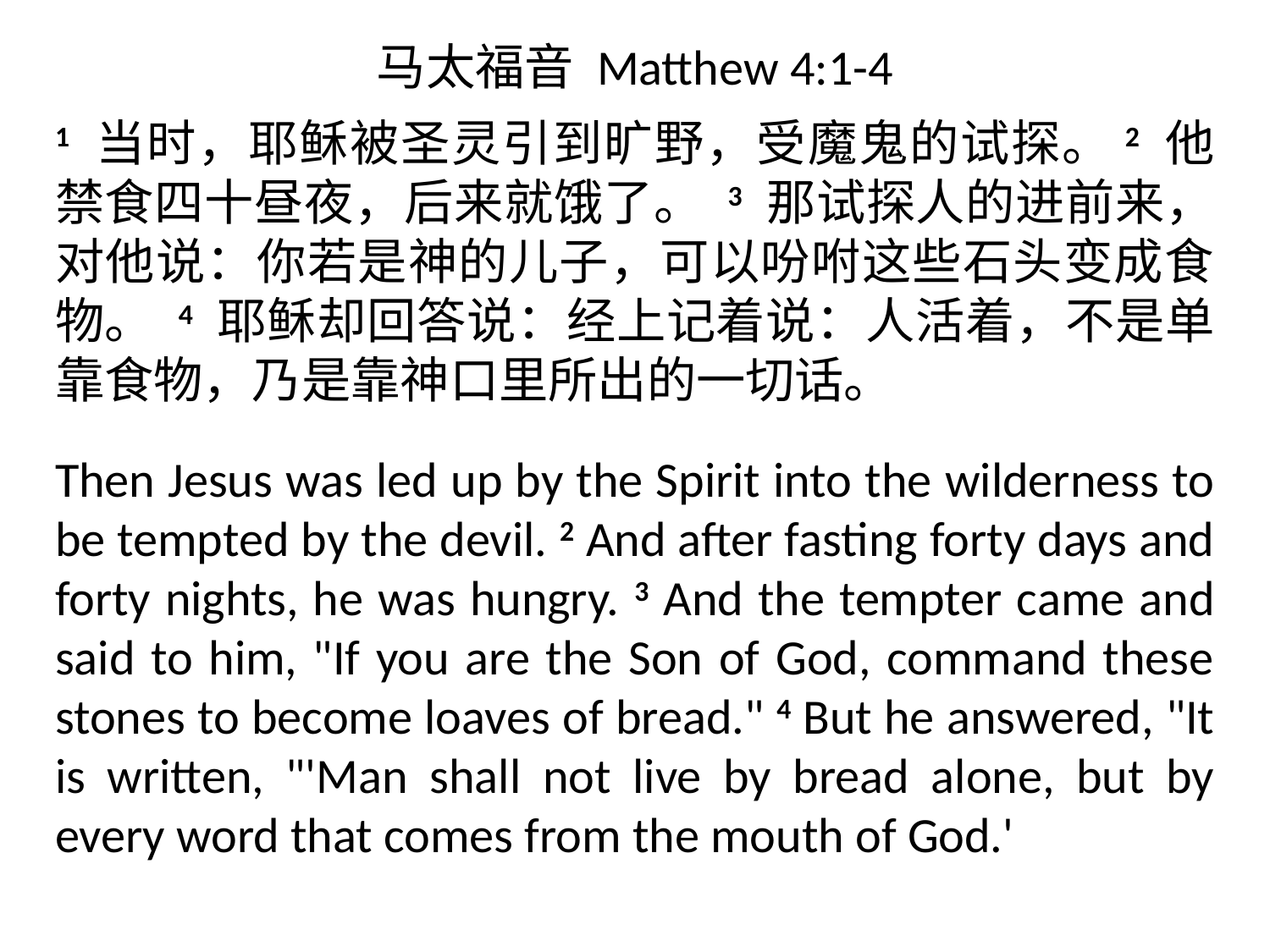

# 马太福音 Matthew 4:1-4
1 当时，耶稣被圣灵引到旷野，受魔鬼的试探。2 他禁食四十昼夜，后来就饿了。 3 那试探人的进前来，对他说：你若是神的儿子，可以吩咐这些石头变成食物。 4 耶稣却回答说：经上记着说：人活着，不是单靠食物，乃是靠神口里所出的一切话。

Then Jesus was led up by the Spirit into the wilderness to be tempted by the devil. 2 And after fasting forty days and forty nights, he was hungry. 3 And the tempter came and said to him, "If you are the Son of God, command these stones to become loaves of bread." 4 But he answered, "It is written, "'Man shall not live by bread alone, but by every word that comes from the mouth of God.'